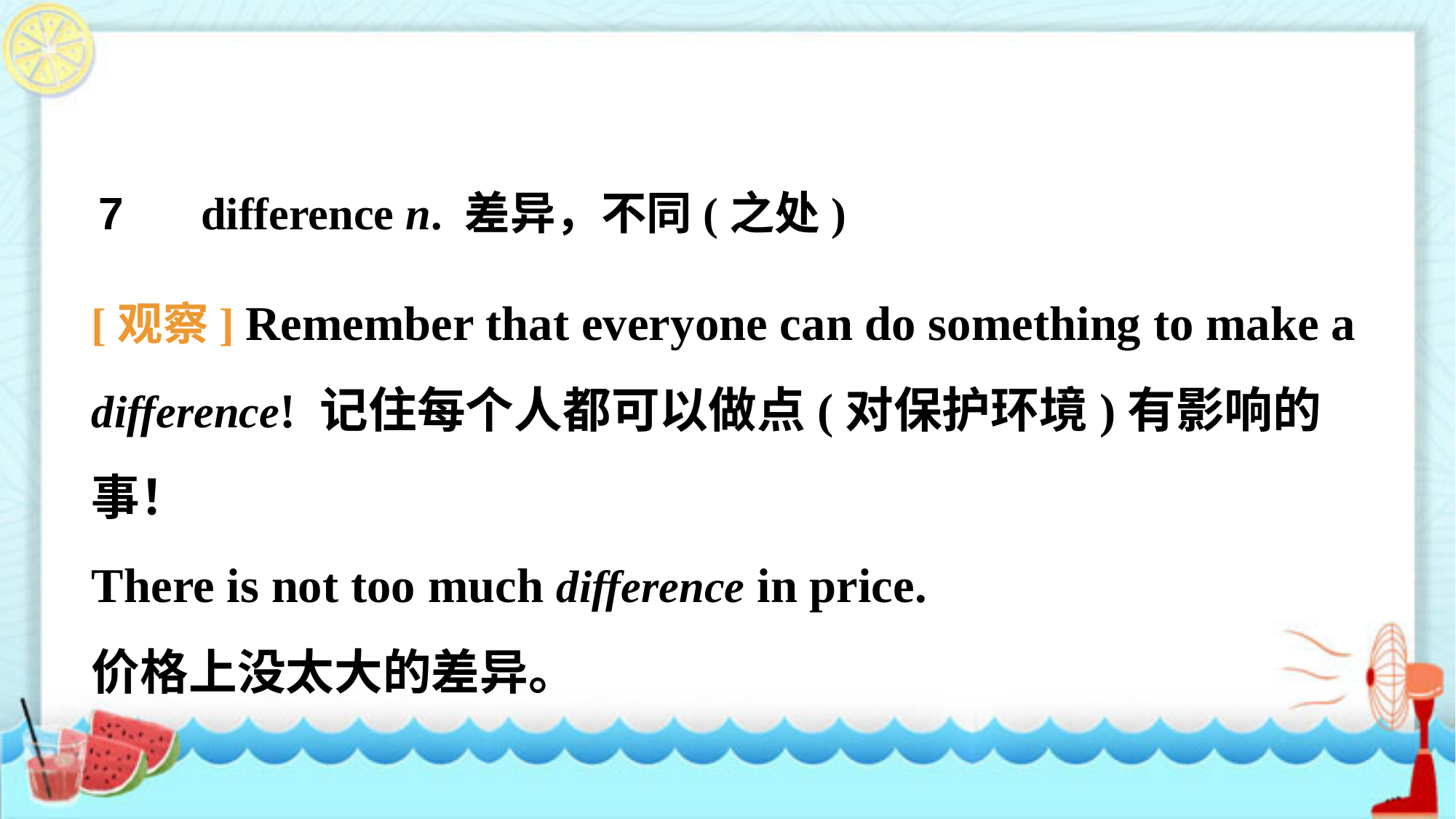

7　 difference n. 差异，不同(之处)
[观察] Remember that everyone can do something to make a difference! 记住每个人都可以做点(对保护环境)有影响的事！
There is not too much difference in price.
价格上没太大的差异。